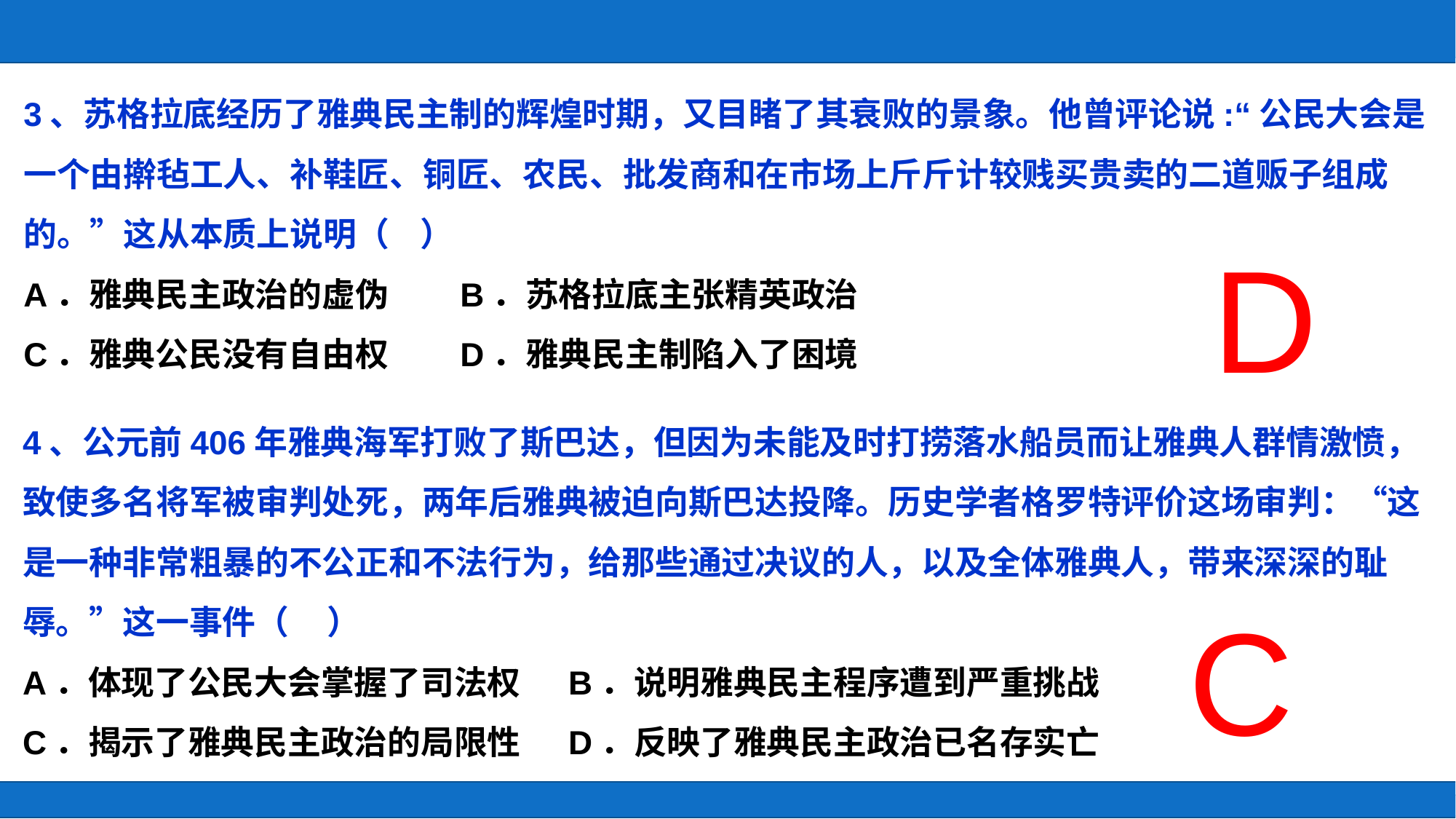

3、苏格拉底经历了雅典民主制的辉煌时期，又目睹了其衰败的景象。他曾评论说:“公民大会是一个由擀毡工人、补鞋匠、铜匠、农民、批发商和在市场上斤斤计较贱买贵卖的二道贩子组成的。”这从本质上说明（    ）
A．雅典民主政治的虚伪	B．苏格拉底主张精英政治
C．雅典公民没有自由权	D．雅典民主制陷入了困境
D
4、公元前406年雅典海军打败了斯巴达，但因为未能及时打捞落水船员而让雅典人群情激愤，致使多名将军被审判处死，两年后雅典被迫向斯巴达投降。历史学者格罗特评价这场审判：“这是一种非常粗暴的不公正和不法行为，给那些通过决议的人，以及全体雅典人，带来深深的耻辱。”这一事件（     ）
A．体现了公民大会掌握了司法权	B．说明雅典民主程序遭到严重挑战
C．揭示了雅典民主政治的局限性	D．反映了雅典民主政治已名存实亡
C